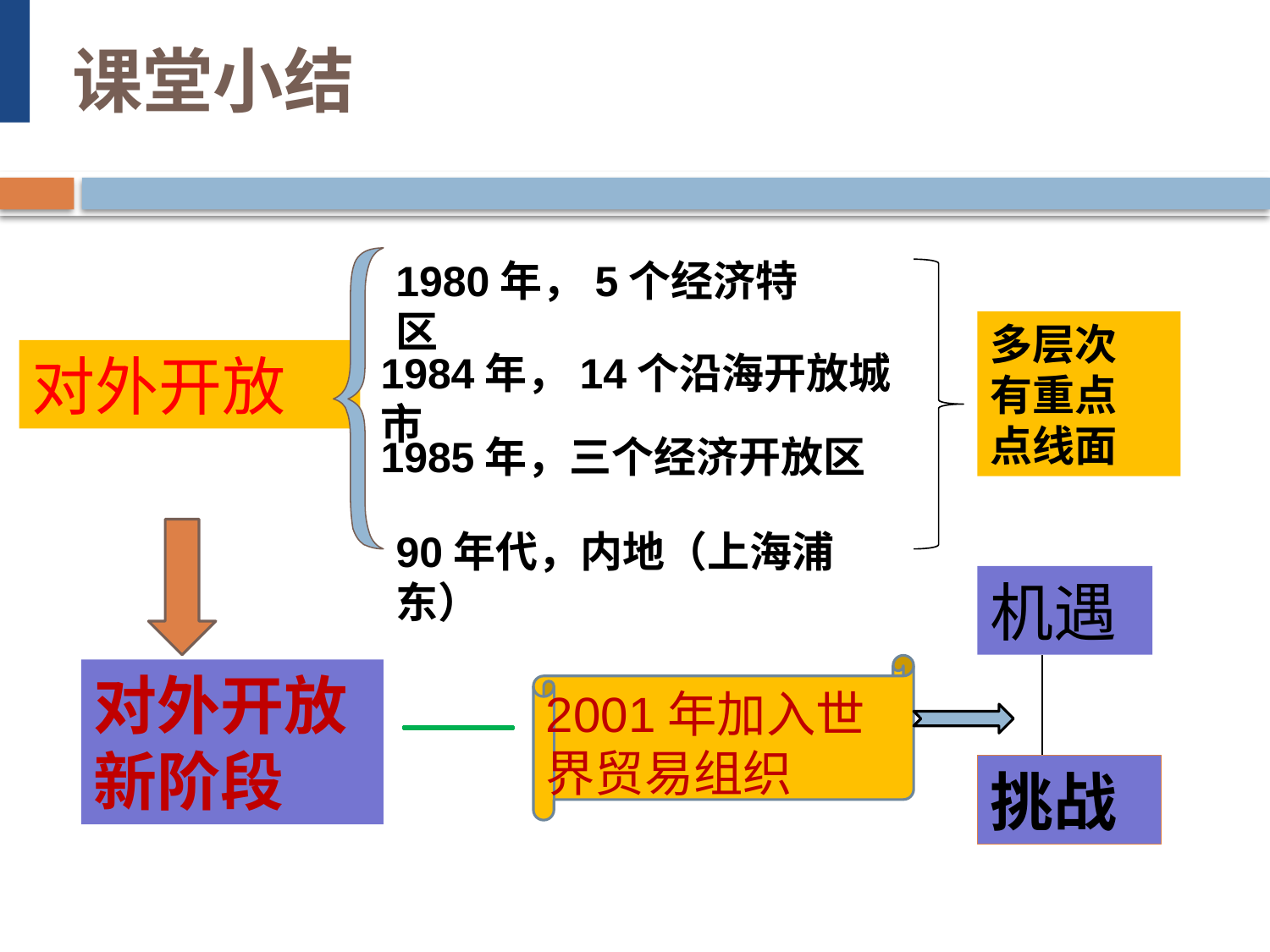

# 课堂小结

1980年，5个经济特区

多层次
有重点
点线面
对外开放
1984年，14个沿海开放城市
1985年，三个经济开放区

90年代，内地（上海浦东）
机遇

对外开放
新阶段
2001年加入世界贸易组织

挑战